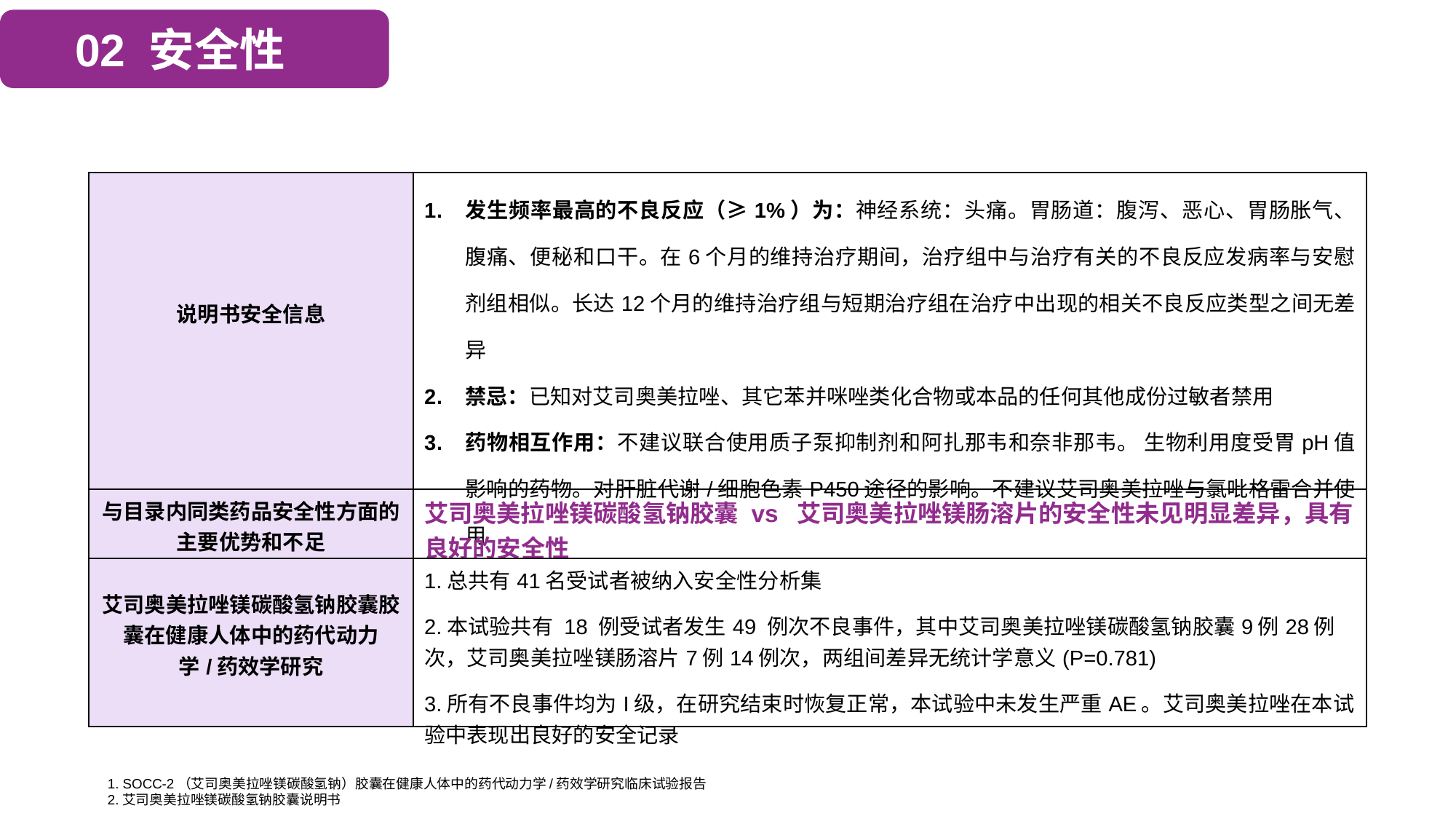

02 安全性
02
| 说明书安全信息 | 发生频率最高的不良反应（≥1%）为：神经系统：头痛。胃肠道：腹泻、恶心、胃肠胀气、腹痛、便秘和口干。在6个月的维持治疗期间，治疗组中与治疗有关的不良反应发病率与安慰剂组相似。长达12个月的维持治疗组与短期治疗组在治疗中出现的相关不良反应类型之间无差异 禁忌：已知对艾司奥美拉唑、其它苯并咪唑类化合物或本品的任何其他成份过敏者禁用 药物相互作用：不建议联合使用质子泵抑制剂和阿扎那韦和奈非那韦。 生物利用度受胃pH值影响的药物。对肝脏代谢/细胞色素P450途径的影响。不建议艾司奥美拉唑与氯吡格雷合并使用 |
| --- | --- |
| 与目录内同类药品安全性方面的主要优势和不足 | 艾司奥美拉唑镁碳酸氢钠胶囊 vs 艾司奥美拉唑镁肠溶片的安全性未见明显差异，具有良好的安全性 |
| 艾司奥美拉唑镁碳酸氢钠胶囊胶囊在健康人体中的药代动力学/药效学研究 | 1.总共有41名受试者被纳入安全性分析集 2.本试验共有 18 例受试者发生49 例次不良事件，其中艾司奥美拉唑镁碳酸氢钠胶囊9例28例次，艾司奥美拉唑镁肠溶片7例14例次，两组间差异无统计学意义(P=0.781) 3.所有不良事件均为I级，在研究结束时恢复正常，本试验中未发生严重AE。艾司奥美拉唑在本试验中表现出良好的安全记录 |
1. SOCC-2（艾司奥美拉唑镁碳酸氢钠）胶囊在健康人体中的药代动力学/药效学研究临床试验报告
2.艾司奥美拉唑镁碳酸氢钠胶囊说明书